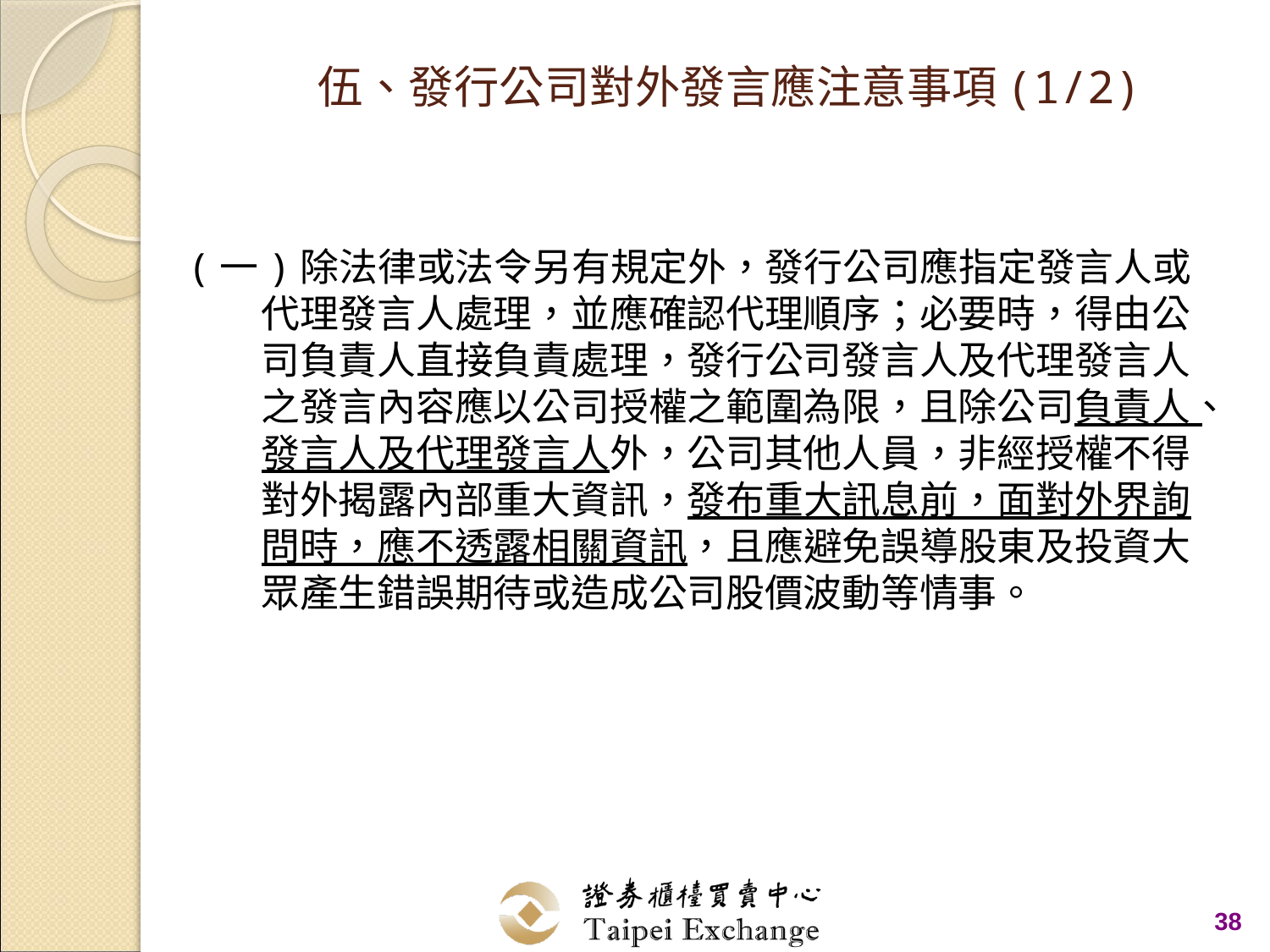

# 伍、發行公司對外發言應注意事項(1/2)
(一)除法律或法令另有規定外，發行公司應指定發言人或代理發言人處理，並應確認代理順序；必要時，得由公司負責人直接負責處理，發行公司發言人及代理發言人之發言內容應以公司授權之範圍為限，且除公司負責人、發言人及代理發言人外，公司其他人員，非經授權不得對外揭露內部重大資訊，發布重大訊息前，面對外界詢問時，應不透露相關資訊，且應避免誤導股東及投資大眾產生錯誤期待或造成公司股價波動等情事。

38